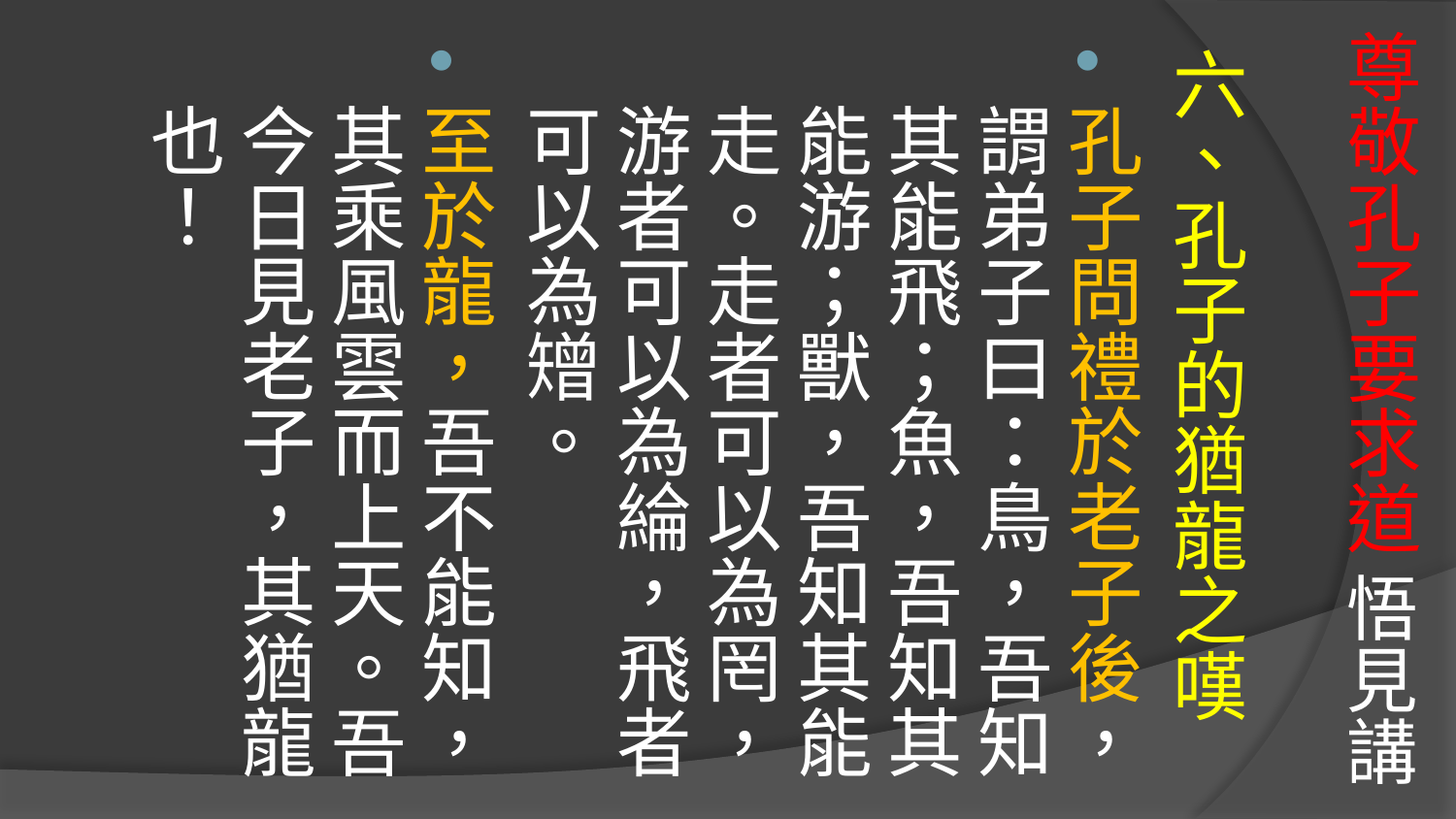

# 尊敬孔子要求道 悟見講
六、孔子的猶龍之嘆
孔子問禮於老子後，謂弟子曰：鳥，吾知其能飛；魚，吾知其能游；獸，吾知其能走。走者可以為罔，游者可以為綸，飛者可以為矰。
至於龍，吾不能知，其乘風雲而上天。吾今日見老子，其猶龍也！